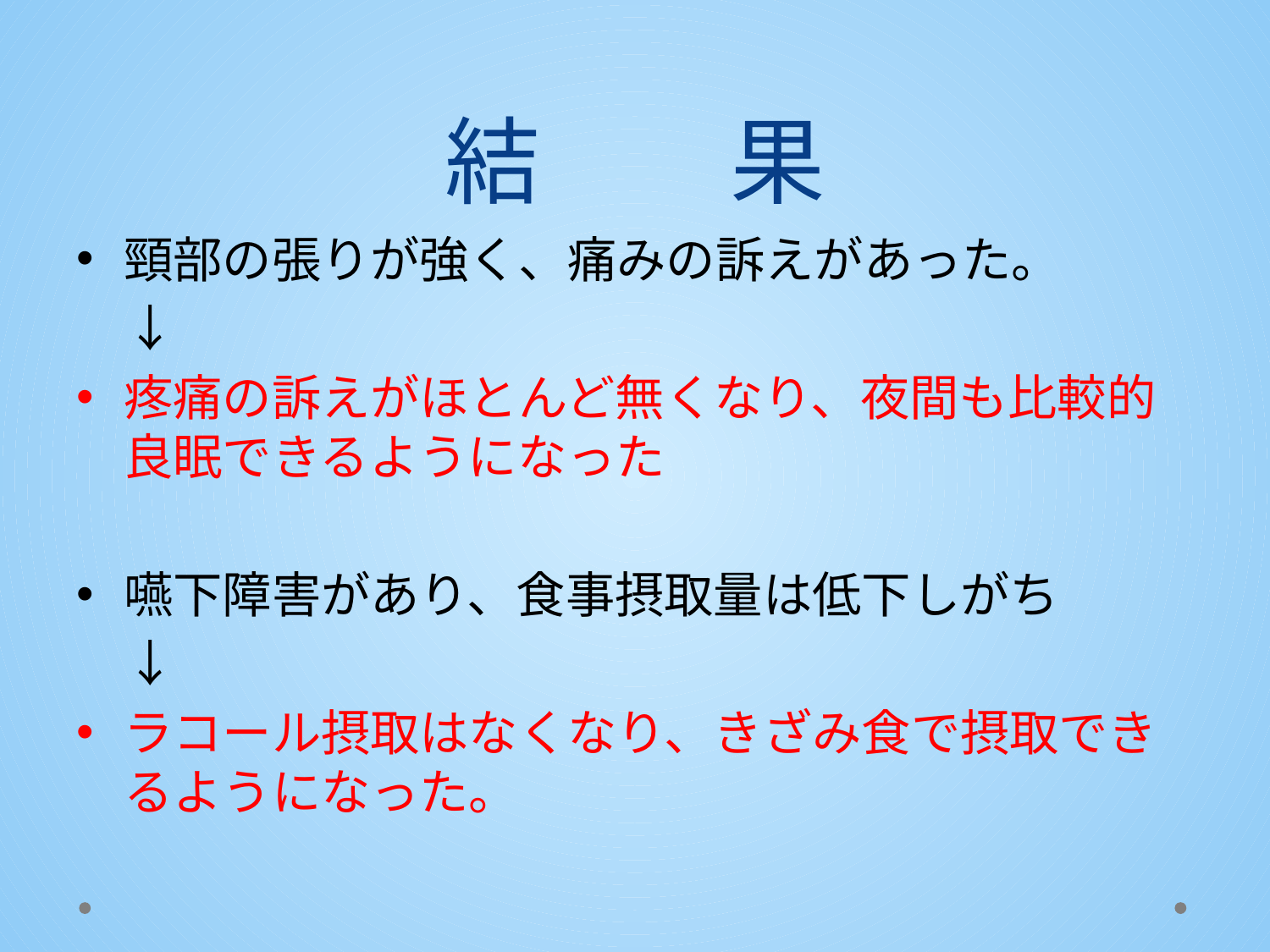

# 結　　果
頸部の張りが強く、痛みの訴えがあった。
　↓
疼痛の訴えがほとんど無くなり、夜間も比較的良眠できるようになった

嚥下障害があり、食事摂取量は低下しがち
　↓
ラコール摂取はなくなり、きざみ食で摂取できるようになった。